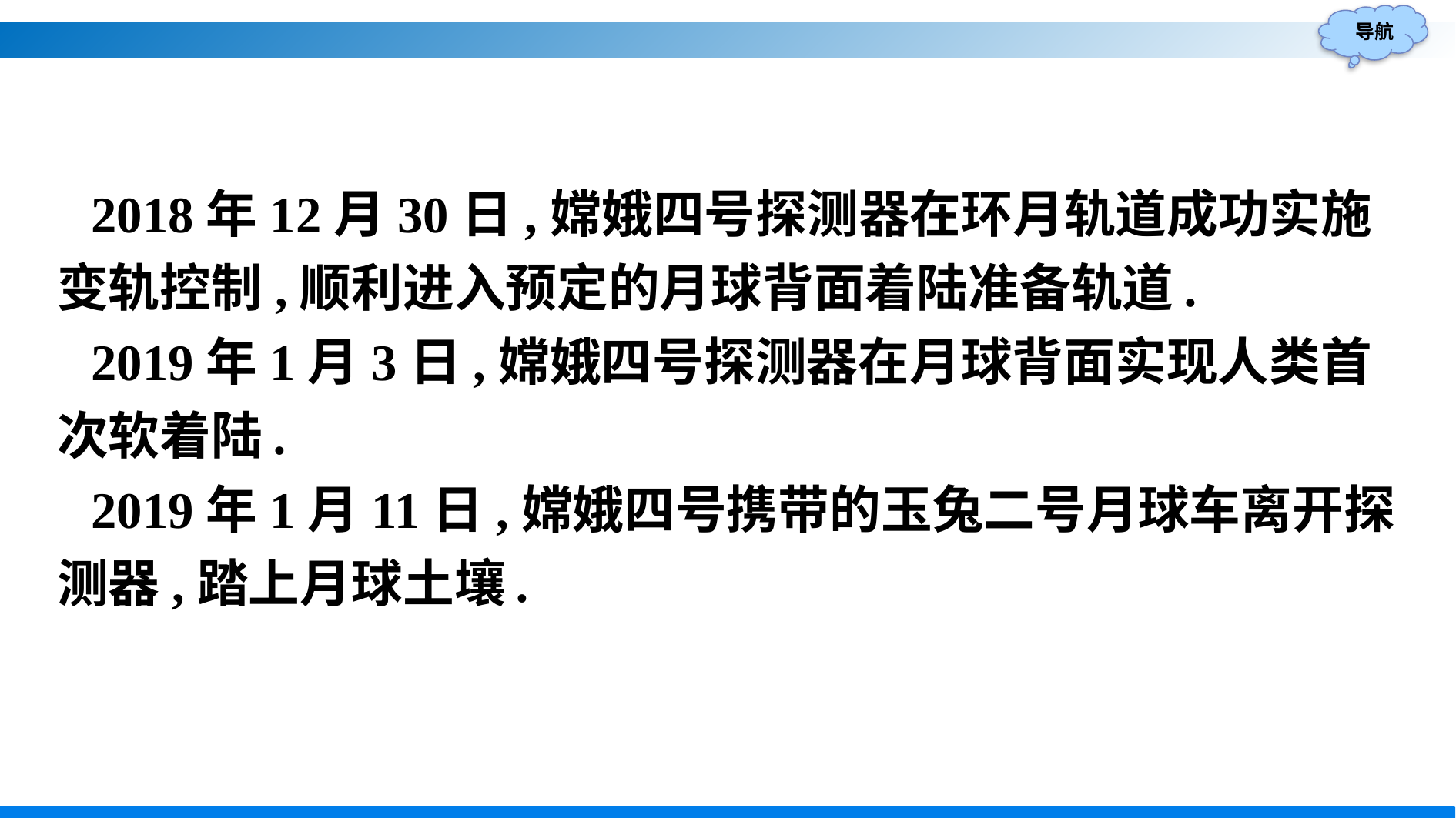

2018年12月30日,嫦娥四号探测器在环月轨道成功实施变轨控制,顺利进入预定的月球背面着陆准备轨道.
2019年1月3日,嫦娥四号探测器在月球背面实现人类首次软着陆.
2019年1月11日,嫦娥四号携带的玉兔二号月球车离开探测器,踏上月球土壤.